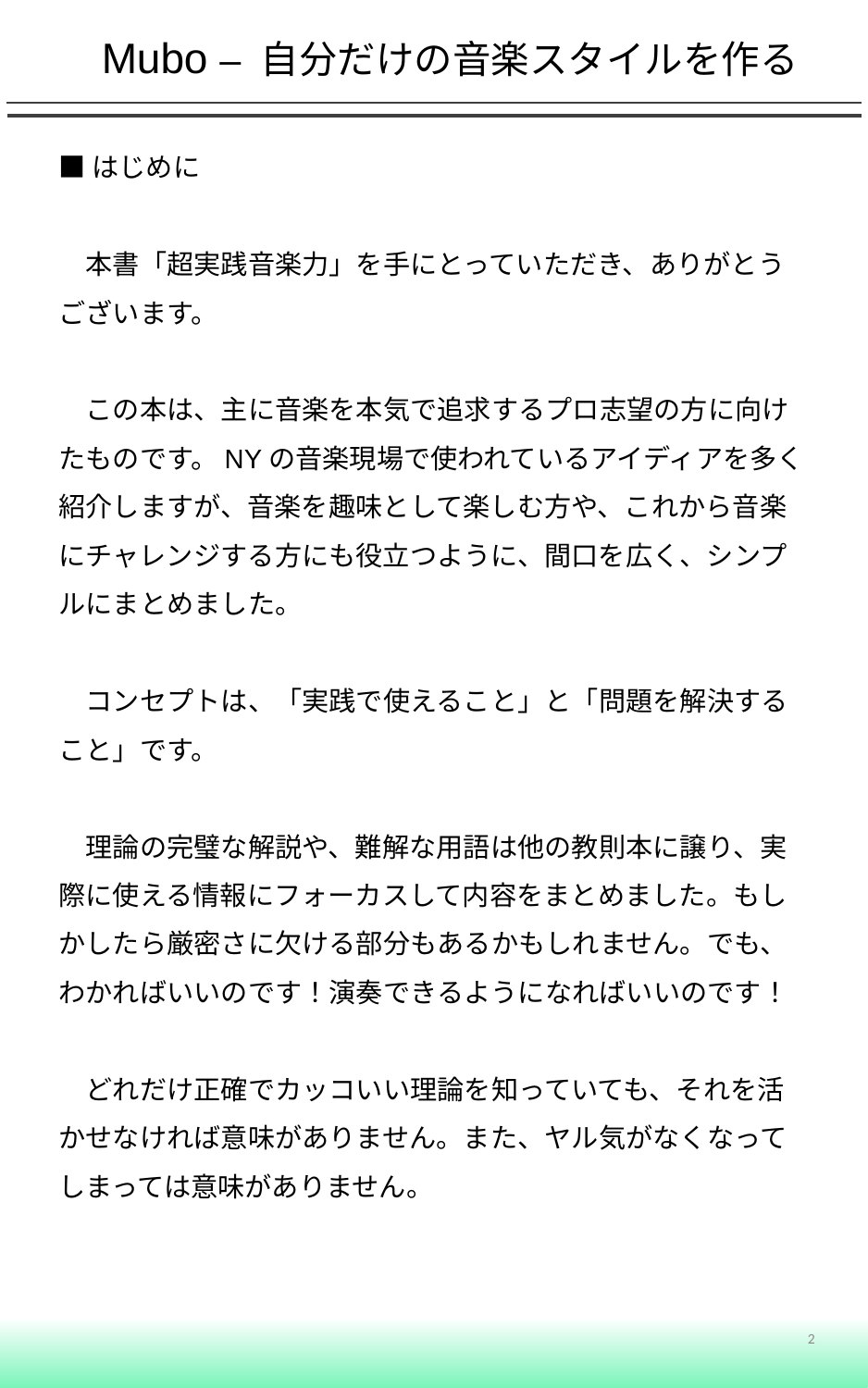

Mubo – 自分だけの音楽スタイルを作る
■はじめに

　本書「超実践音楽力」を手にとっていただき、ありがとうございます。

　この本は、主に音楽を本気で追求するプロ志望の方に向けたものです。NYの音楽現場で使われているアイディアを多く紹介しますが、音楽を趣味として楽しむ方や、これから音楽にチャレンジする方にも役立つように、間口を広く、シンプルにまとめました。

　コンセプトは、「実践で使えること」と「問題を解決すること」です。

　理論の完璧な解説や、難解な用語は他の教則本に譲り、実際に使える情報にフォーカスして内容をまとめました。もしかしたら厳密さに欠ける部分もあるかもしれません。でも、わかればいいのです！演奏できるようになればいいのです！

　どれだけ正確でカッコいい理論を知っていても、それを活かせなければ意味がありません。また、ヤル気がなくなってしまっては意味がありません。

2